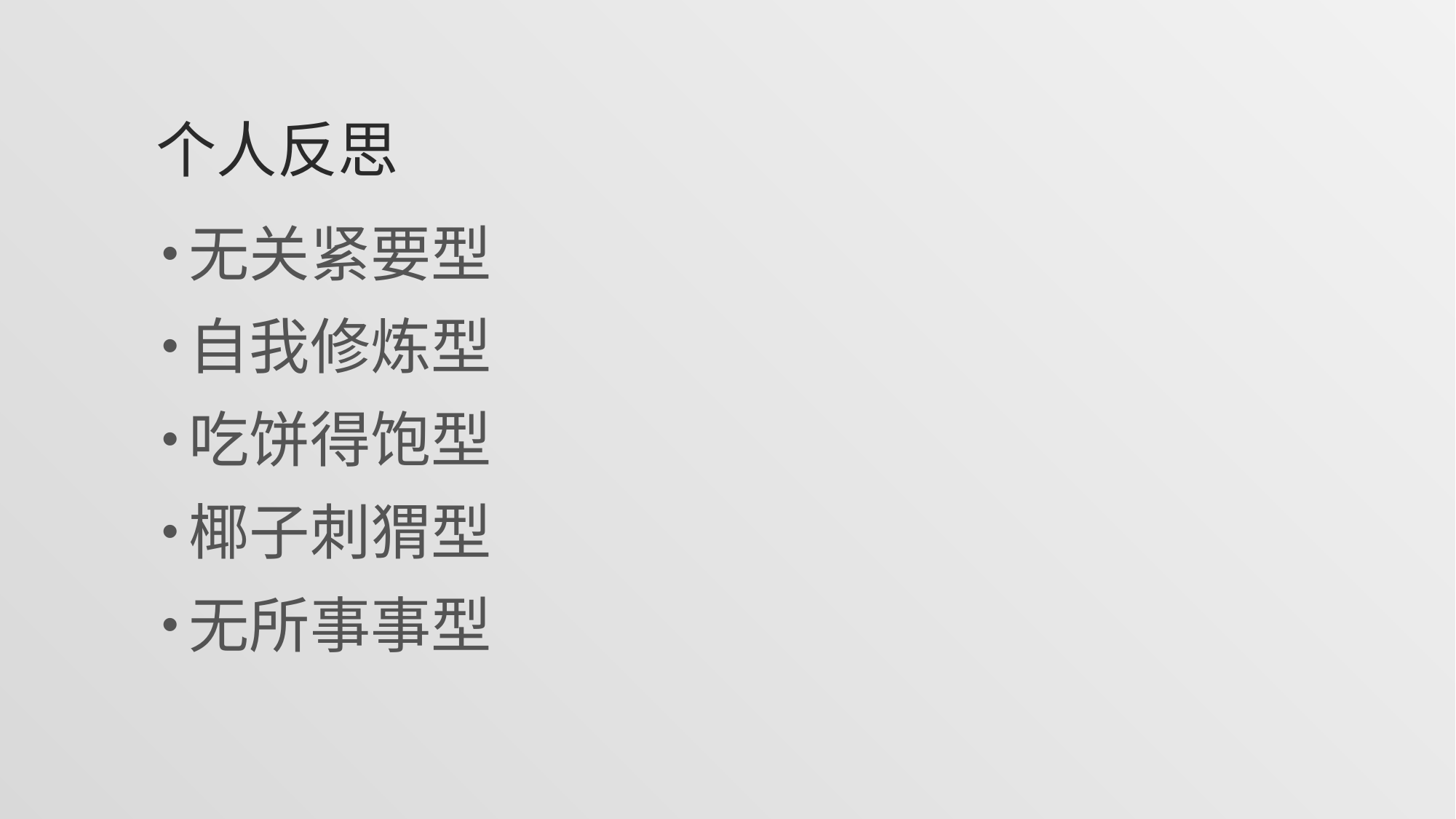

# 个人反思
无关紧要型
自我修炼型
吃饼得饱型
椰子刺猬型
无所事事型